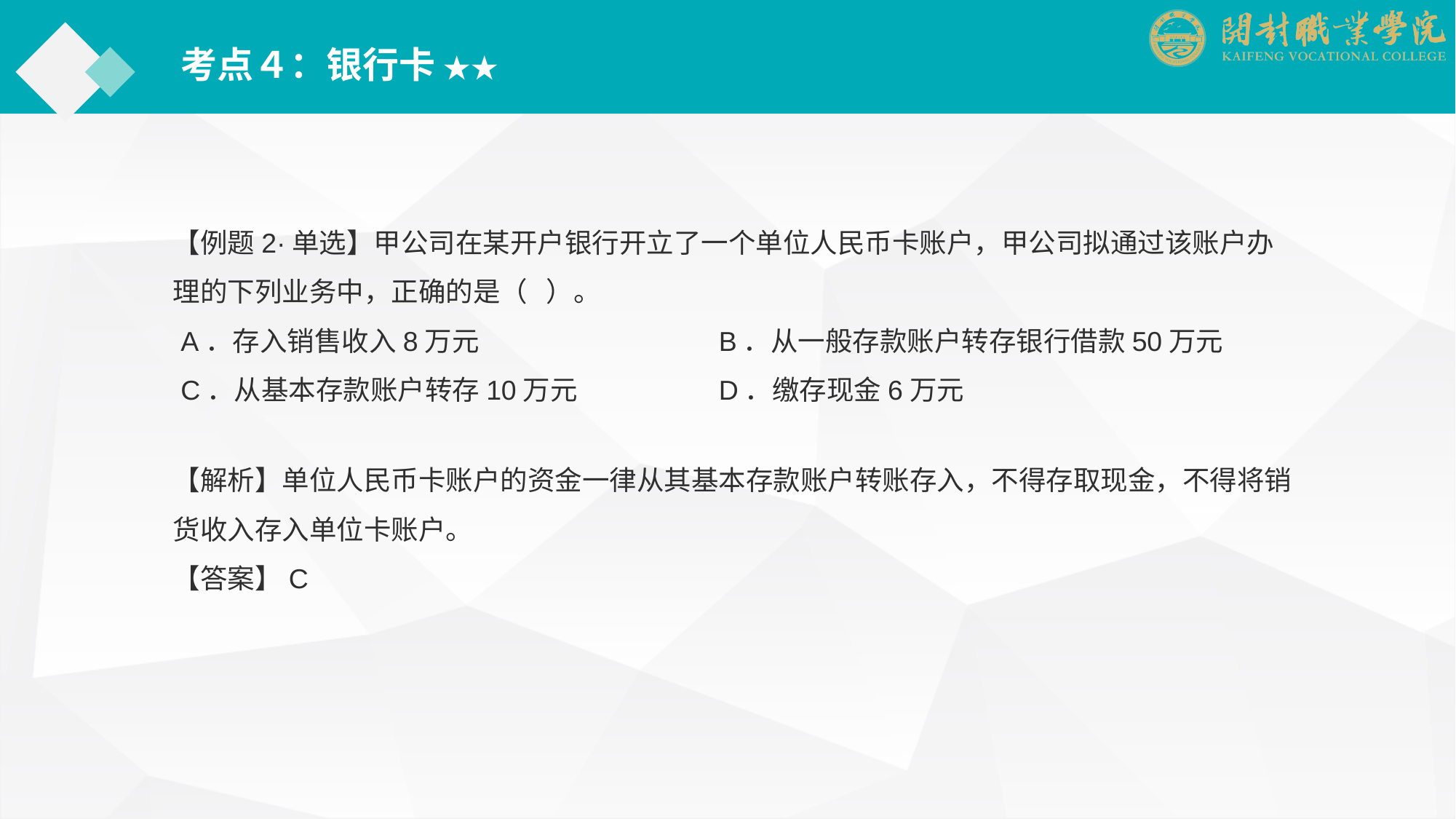

考点４：银行卡 ★★
【例题2·单选】甲公司在某开户银行开立了一个单位人民币卡账户，甲公司拟通过该账户办理的下列业务中，正确的是（   ）。
 A．存入销售收入8万元			B．从一般存款账户转存银行借款50万元
 C．从基本存款账户转存10万元		D．缴存现金6万元
【解析】单位人民币卡账户的资金一律从其基本存款账户转账存入，不得存取现金，不得将销货收入存入单位卡账户。
【答案】C